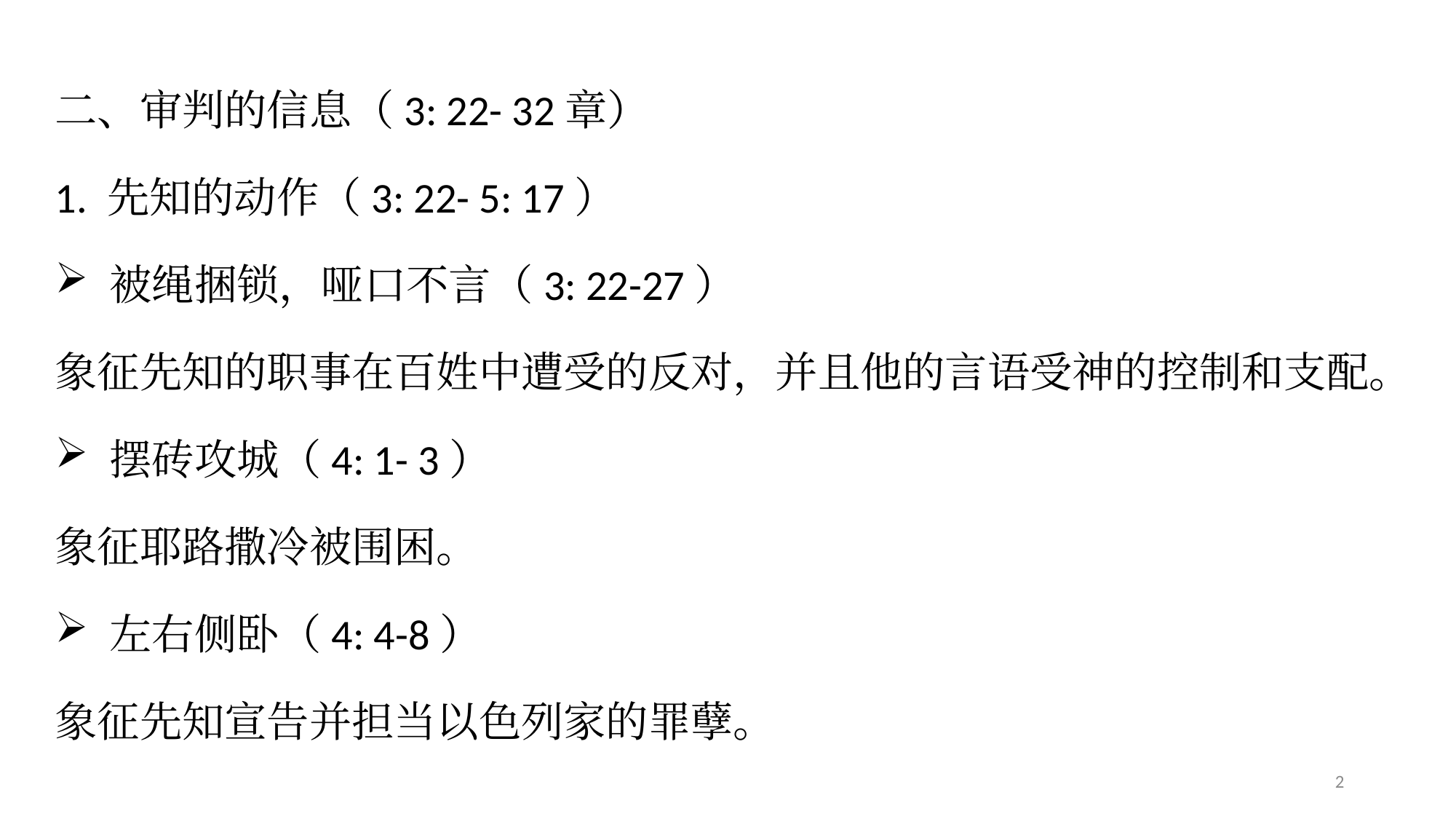

二、审判的信息（3: 22- 32章）
1. 先知的动作（3: 22- 5: 17）
被绳捆锁，哑口不言（3: 22-27）
象征先知的职事在百姓中遭受的反对，并且他的言语受神的控制和支配。
摆砖攻城（4: 1- 3）
象征耶路撒冷被围困。
左右侧卧（4: 4-8）
象征先知宣告并担当以色列家的罪孽。

2